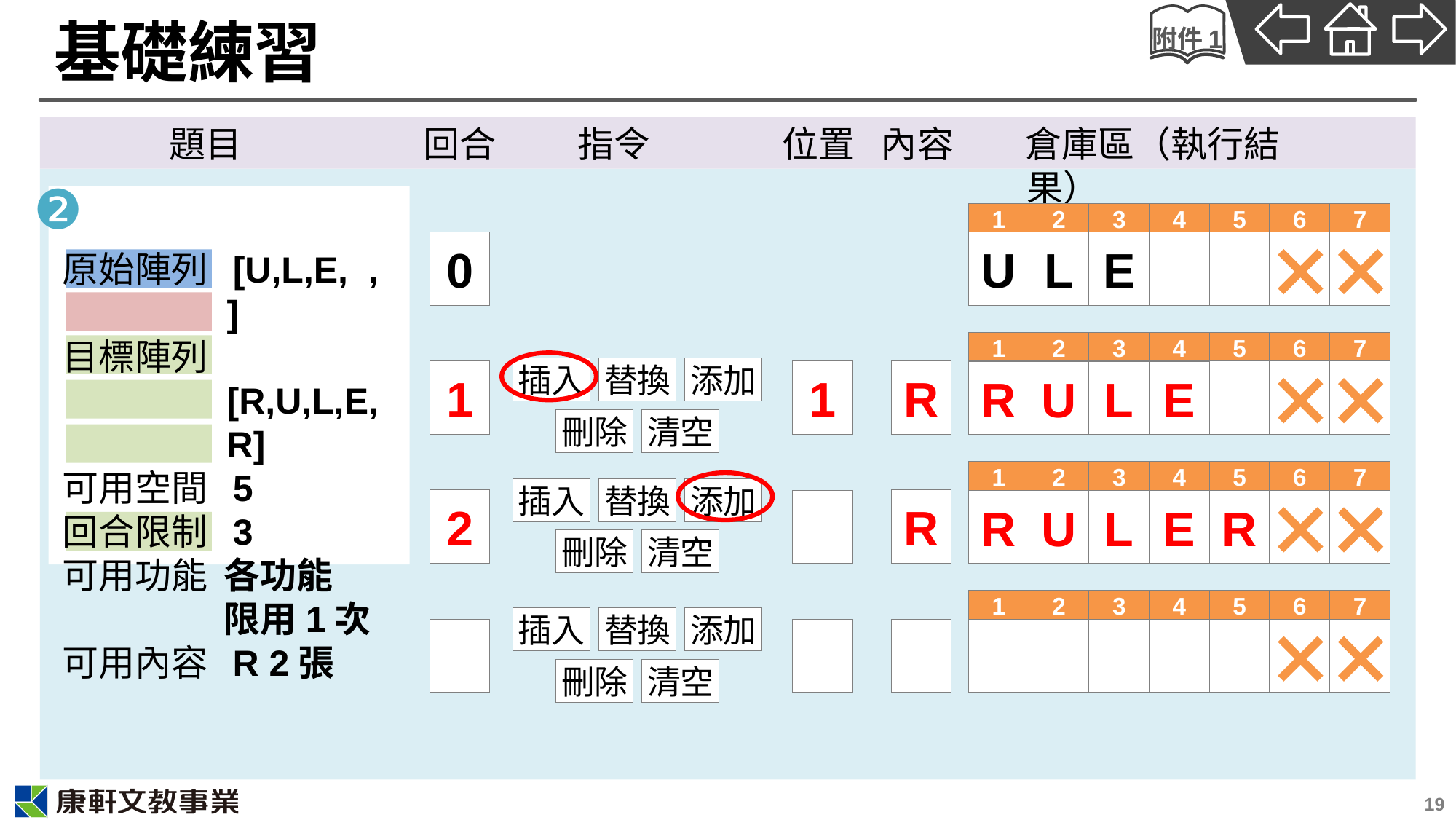

# 基礎練習
附件1

題目
回合
指令
位置
內容
倉庫區（執行結果）

❷

1
2
3
4
5
6
7
U
L
E

0
原始陣列  [U,L,E,  ,  ]
目標陣列  [R,U,L,E,R]
可用空間  5
回合限制  3
可用功能  各功能
限用1次
可用內容  R 2張

1
2
3
4
5
6
7

插入
替換
添加

1

1

R
R
U
L
E
刪除
清空
1
2
3
4
5
6
7

插入
替換
添加
2
R
R
U
L
E
R

刪除
清空
1
2
3
4
5
6
7

插入
替換
添加

刪除
清空
19